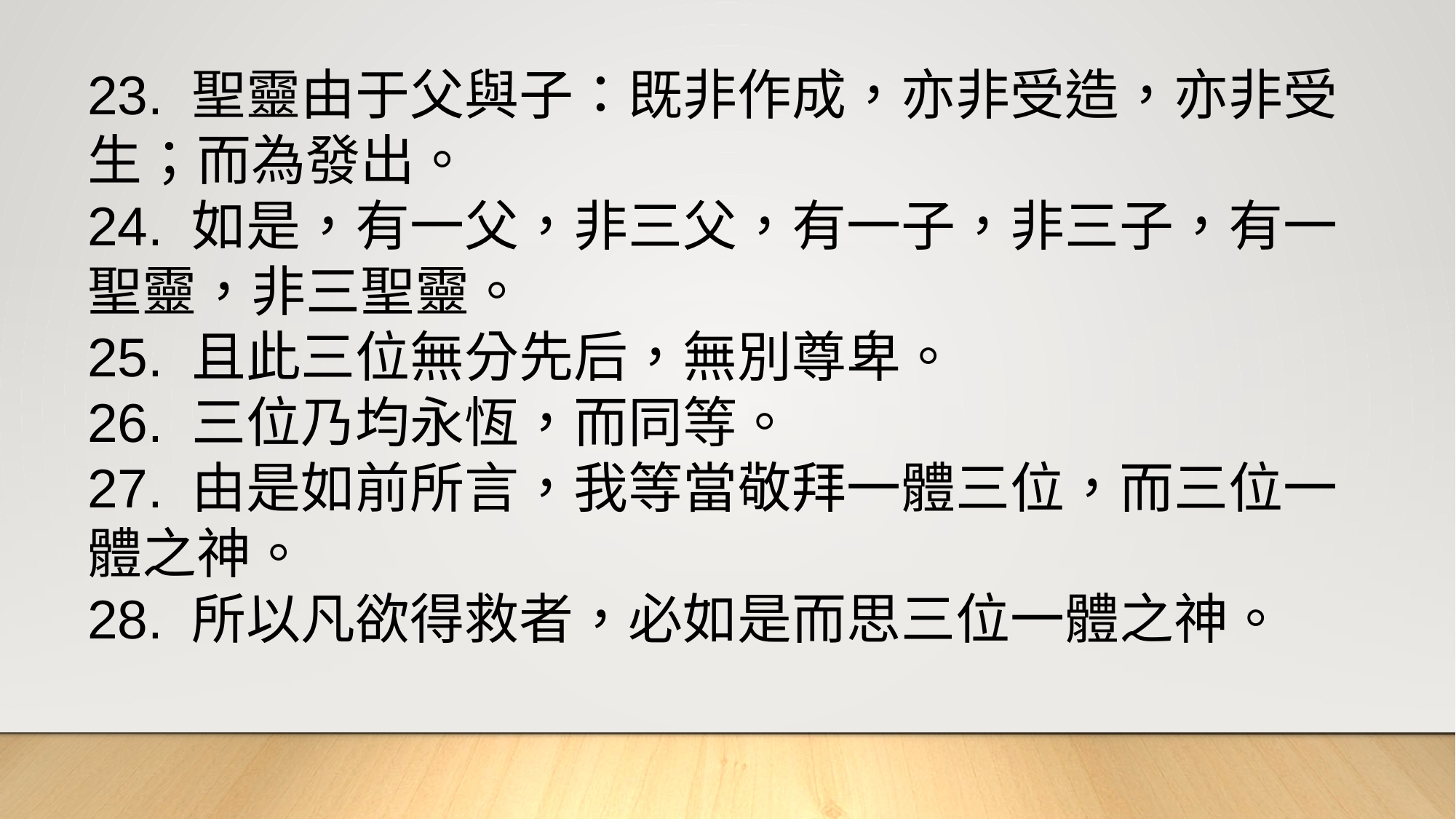

23. 聖靈由于父與子：既非作成，亦非受造，亦非受生；而為發出。
24. 如是，有一父，非三父，有一子，非三子，有一聖靈，非三聖靈。
25. 且此三位無分先后，無別尊卑。
26. 三位乃均永恆，而同等。
27. 由是如前所言，我等當敬拜一體三位，而三位一體之神。
28. 所以凡欲得救者，必如是而思三位一體之神。